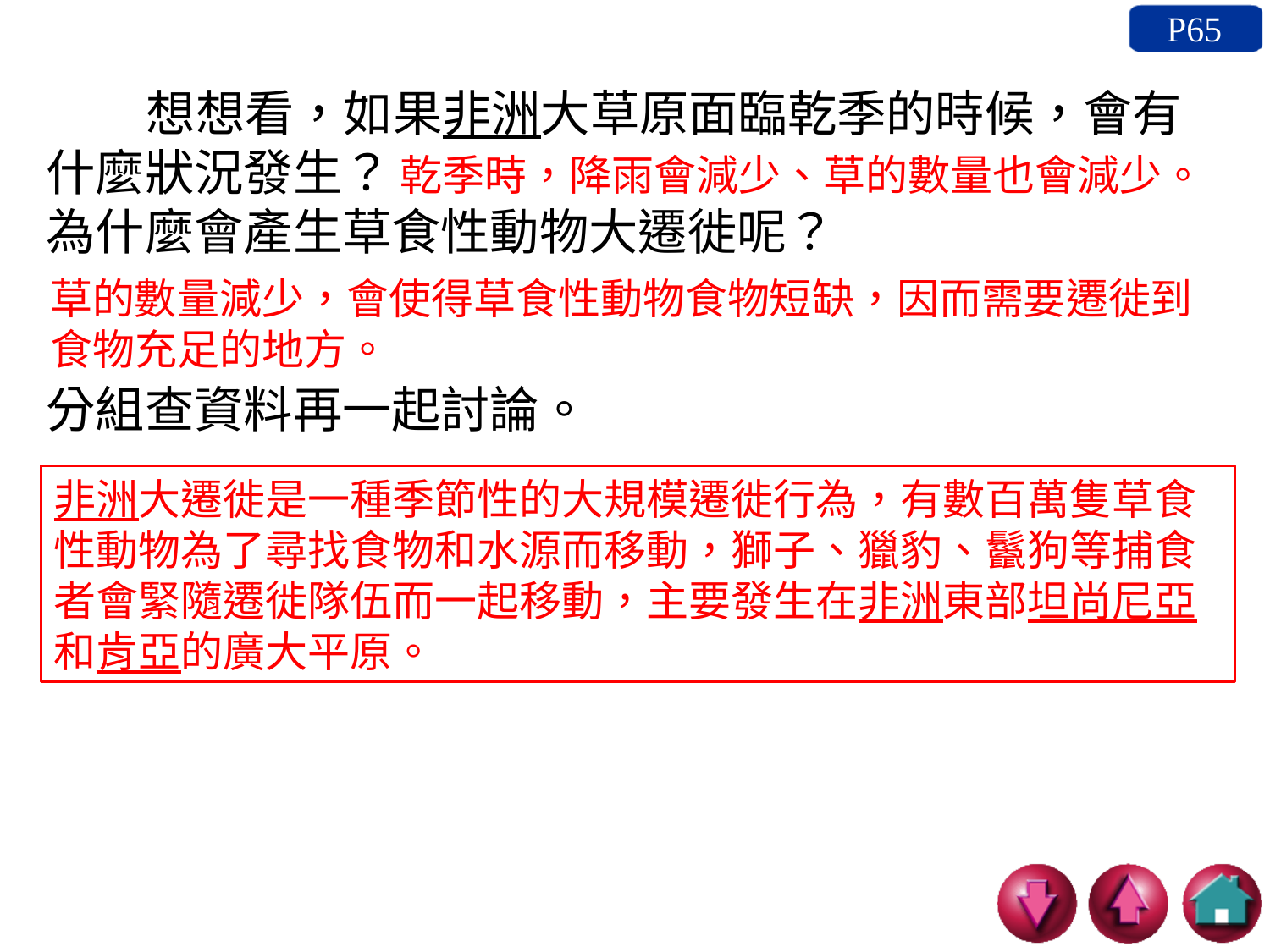

P65
想想看，如果非洲大草原面臨乾季的時候，會有什麼狀況發生？
為什麼會產生草食性動物大遷徙呢？

分組查資料再一起討論。
乾季時，降雨會減少、草的數量也會減少。
草的數量減少，會使得草食性動物食物短缺，因而需要遷徙到食物充足的地方。
非洲大遷徙是一種季節性的大規模遷徙行為，有數百萬隻草食性動物為了尋找食物和水源而移動，獅子、獵豹、鬣狗等捕食者會緊隨遷徙隊伍而一起移動，主要發生在非洲東部坦尚尼亞和肯亞的廣大平原。